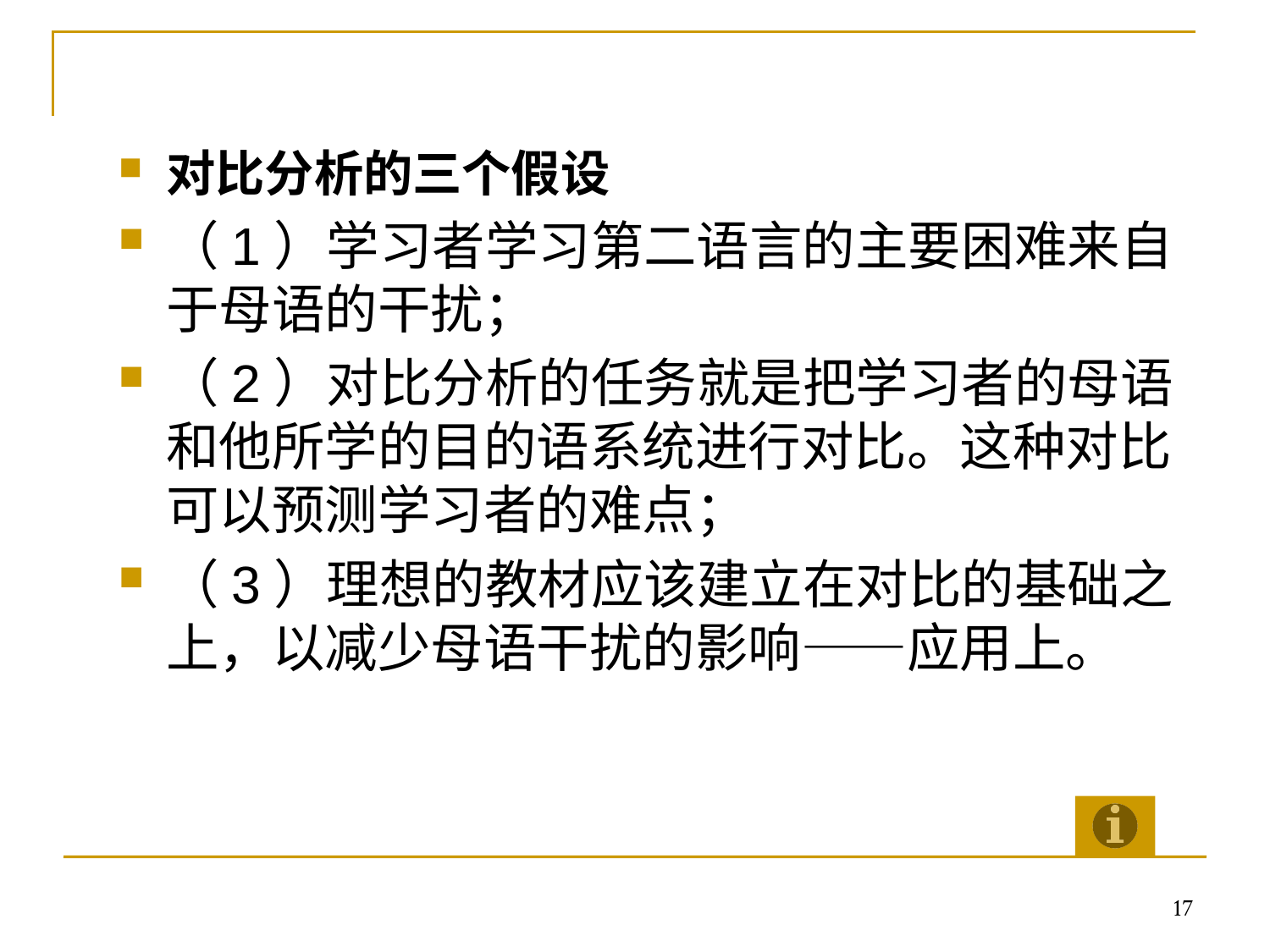

对比分析的三个假设
（1）学习者学习第二语言的主要困难来自于母语的干扰；
（2）对比分析的任务就是把学习者的母语和他所学的目的语系统进行对比。这种对比可以预测学习者的难点；
（3）理想的教材应该建立在对比的基础之上，以减少母语干扰的影响——应用上。

17